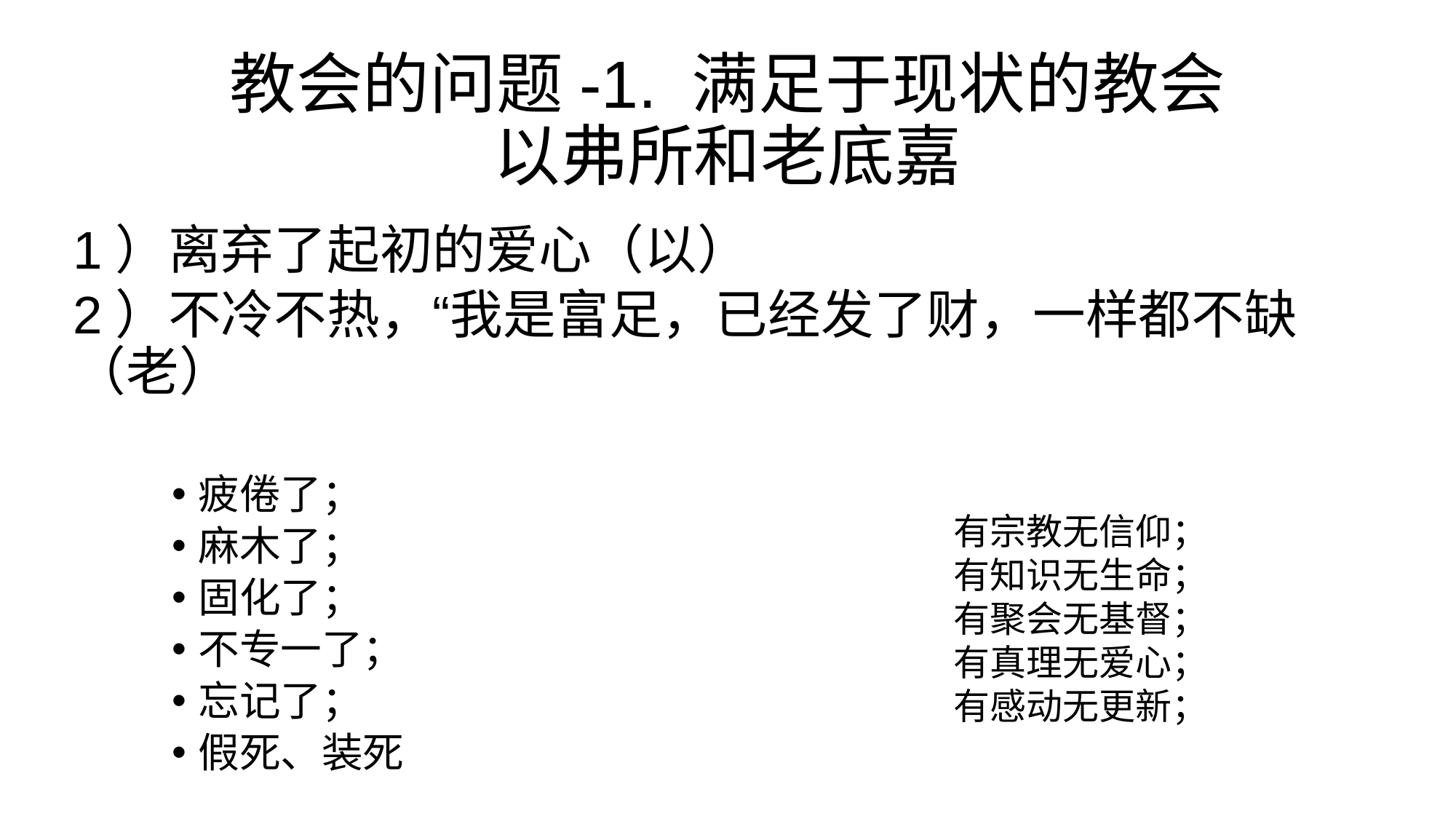

# 教会的问题-1. 满足于现状的教会 以弗所和老底嘉
1）离弃了起初的爱心（以）
2）不冷不热，“我是富足，已经发了财，一样都不缺（老）

疲倦了；
麻木了；
固化了；
不专一了；
忘记了；
假死、装死

有宗教无信仰；
有知识无生命；
有聚会无基督；
有真理无爱心；
有感动无更新；